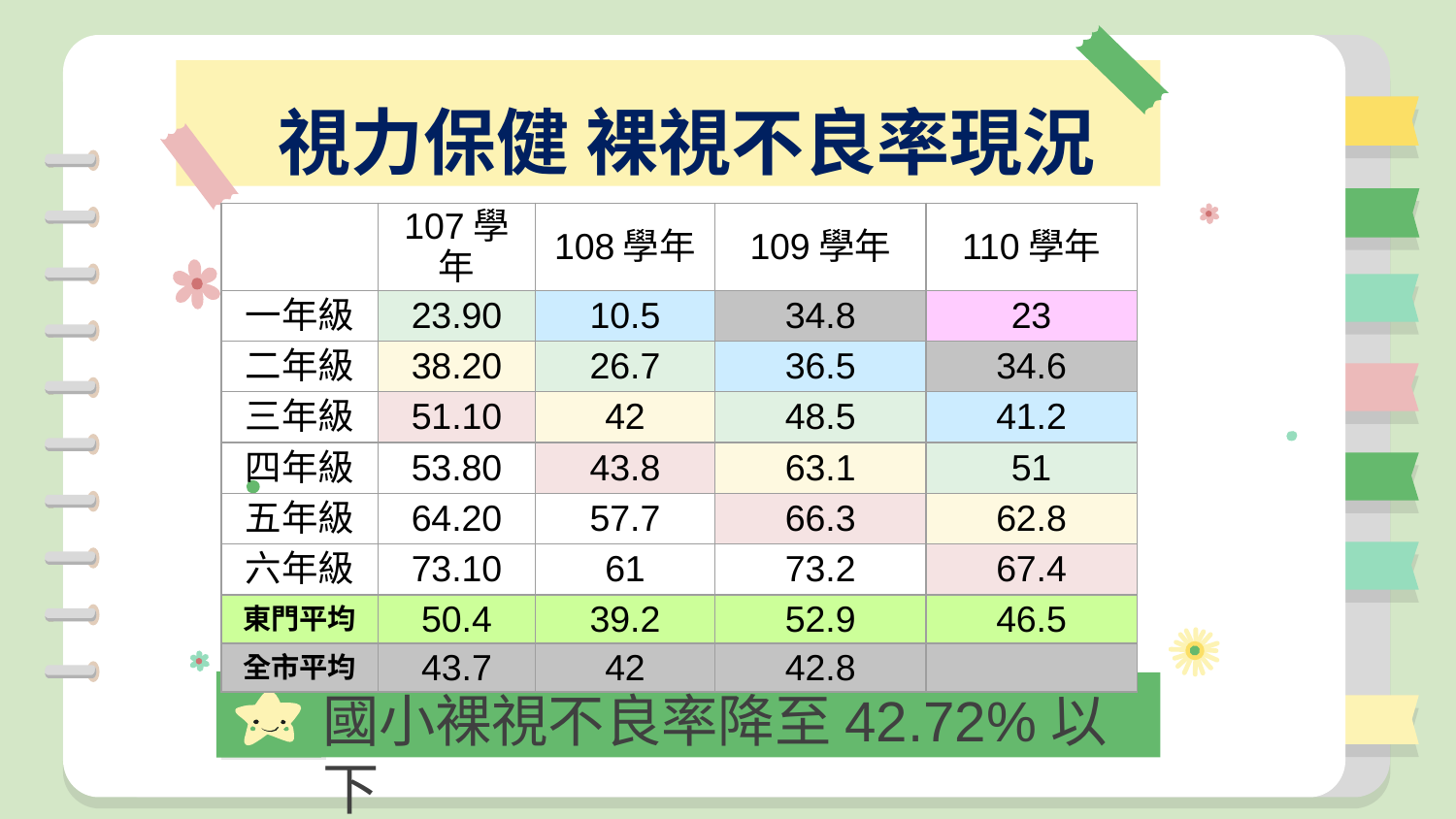

# 視力保健 裸視不良率現況

|  | 107學年 | 108學年 | 109學年 | 110學年 |
| --- | --- | --- | --- | --- |
| 一年級 | 23.90 | 10.5 | 34.8 | 23 |
| 二年級 | 38.20 | 26.7 | 36.5 | 34.6 |
| 三年級 | 51.10 | 42 | 48.5 | 41.2 |
| 四年級 | 53.80 | 43.8 | 63.1 | 51 |
| 五年級 | 64.20 | 57.7 | 66.3 | 62.8 |
| 六年級 | 73.10 | 61 | 73.2 | 67.4 |
| 東門平均 | 50.4 | 39.2 | 52.9 | 46.5 |
| 全市平均 | 43.7 | 42 | 42.8 |  |

國小裸視不良率降至42.72%以下